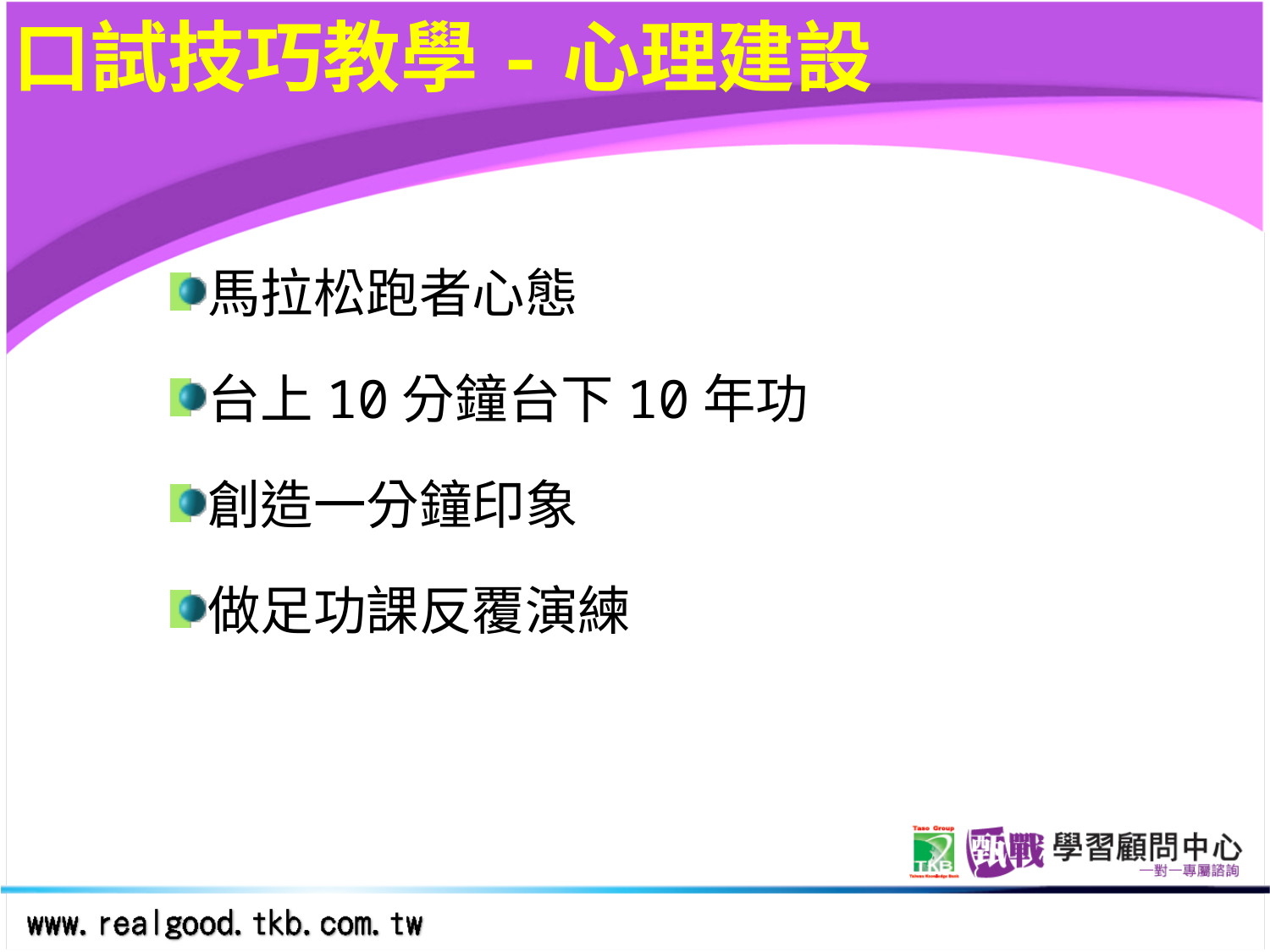

# 口試技巧教學-心理建設
馬拉松跑者心態
台上10分鐘台下10年功
創造一分鐘印象
做足功課反覆演練